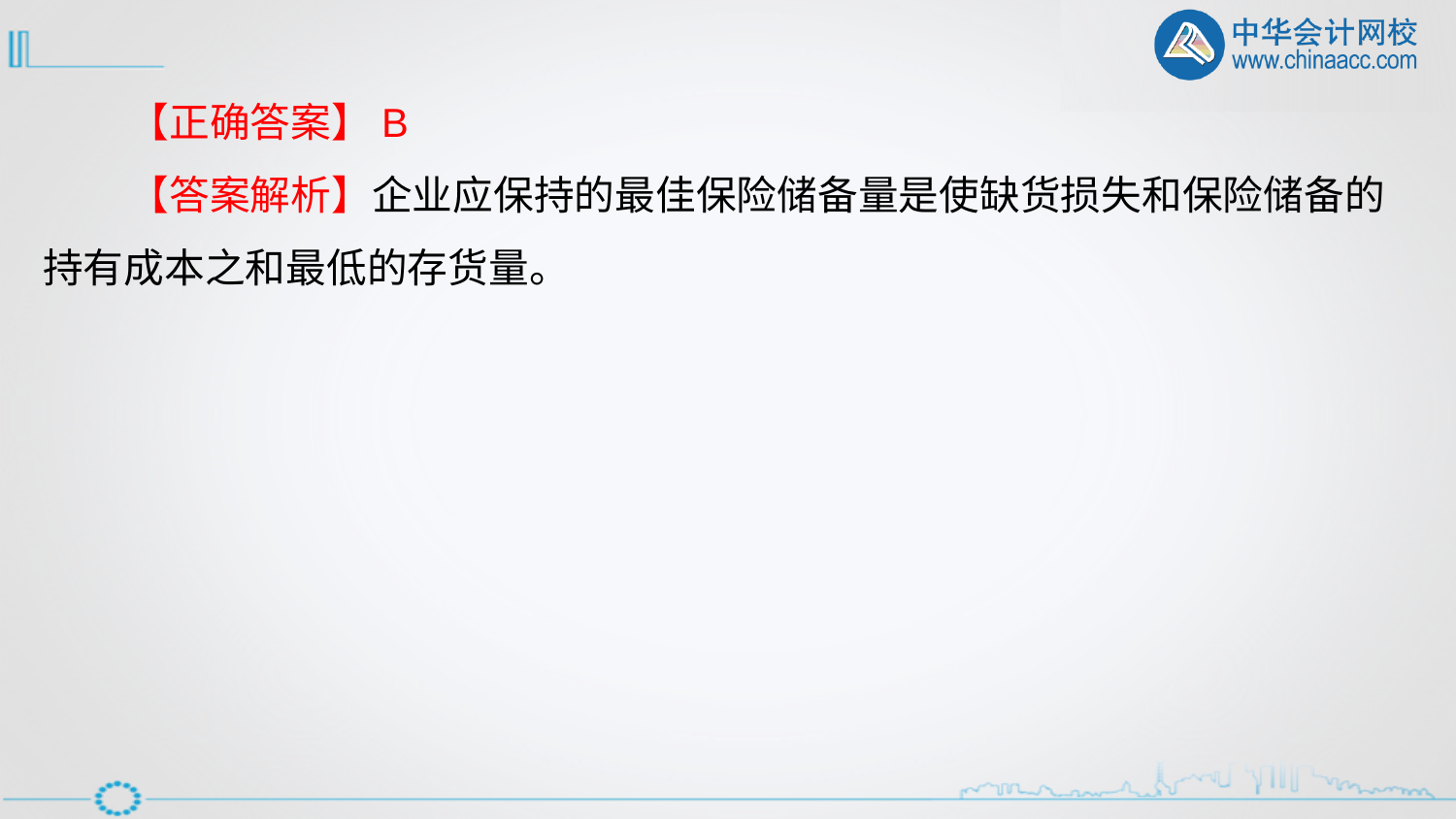

【正确答案】B
【答案解析】企业应保持的最佳保险储备量是使缺货损失和保险储备的持有成本之和最低的存货量。